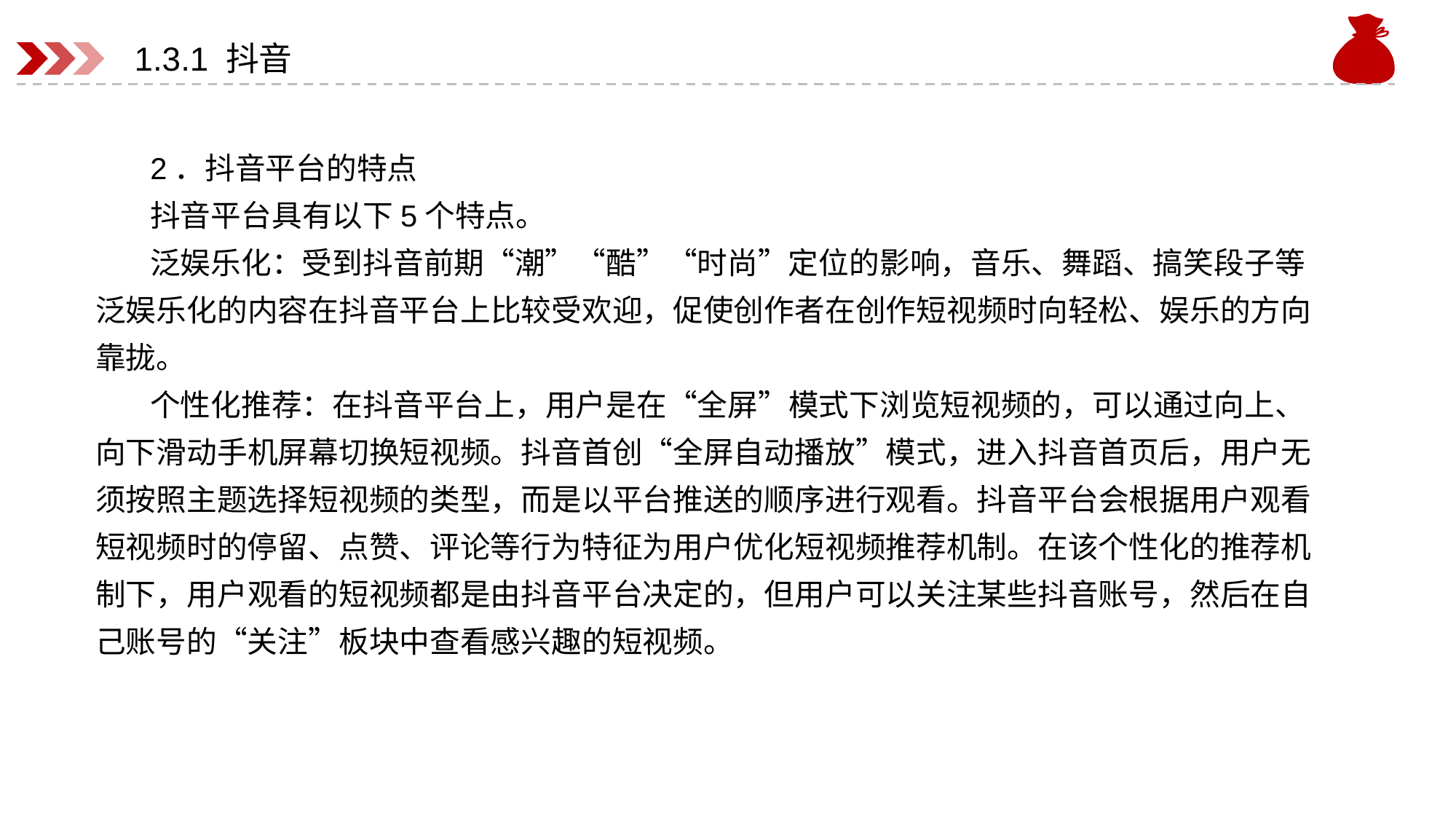

# 1.3.1 抖音
26
2．抖音平台的特点
抖音平台具有以下5个特点。
泛娱乐化：受到抖音前期“潮”“酷”“时尚”定位的影响，音乐、舞蹈、搞笑段子等泛娱乐化的内容在抖音平台上比较受欢迎，促使创作者在创作短视频时向轻松、娱乐的方向靠拢。
个性化推荐：在抖音平台上，用户是在“全屏”模式下浏览短视频的，可以通过向上、向下滑动手机屏幕切换短视频。抖音首创“全屏自动播放”模式，进入抖音首页后，用户无须按照主题选择短视频的类型，而是以平台推送的顺序进行观看。抖音平台会根据用户观看短视频时的停留、点赞、评论等行为特征为用户优化短视频推荐机制。在该个性化的推荐机制下，用户观看的短视频都是由抖音平台决定的，但用户可以关注某些抖音账号，然后在自己账号的“关注”板块中查看感兴趣的短视频。